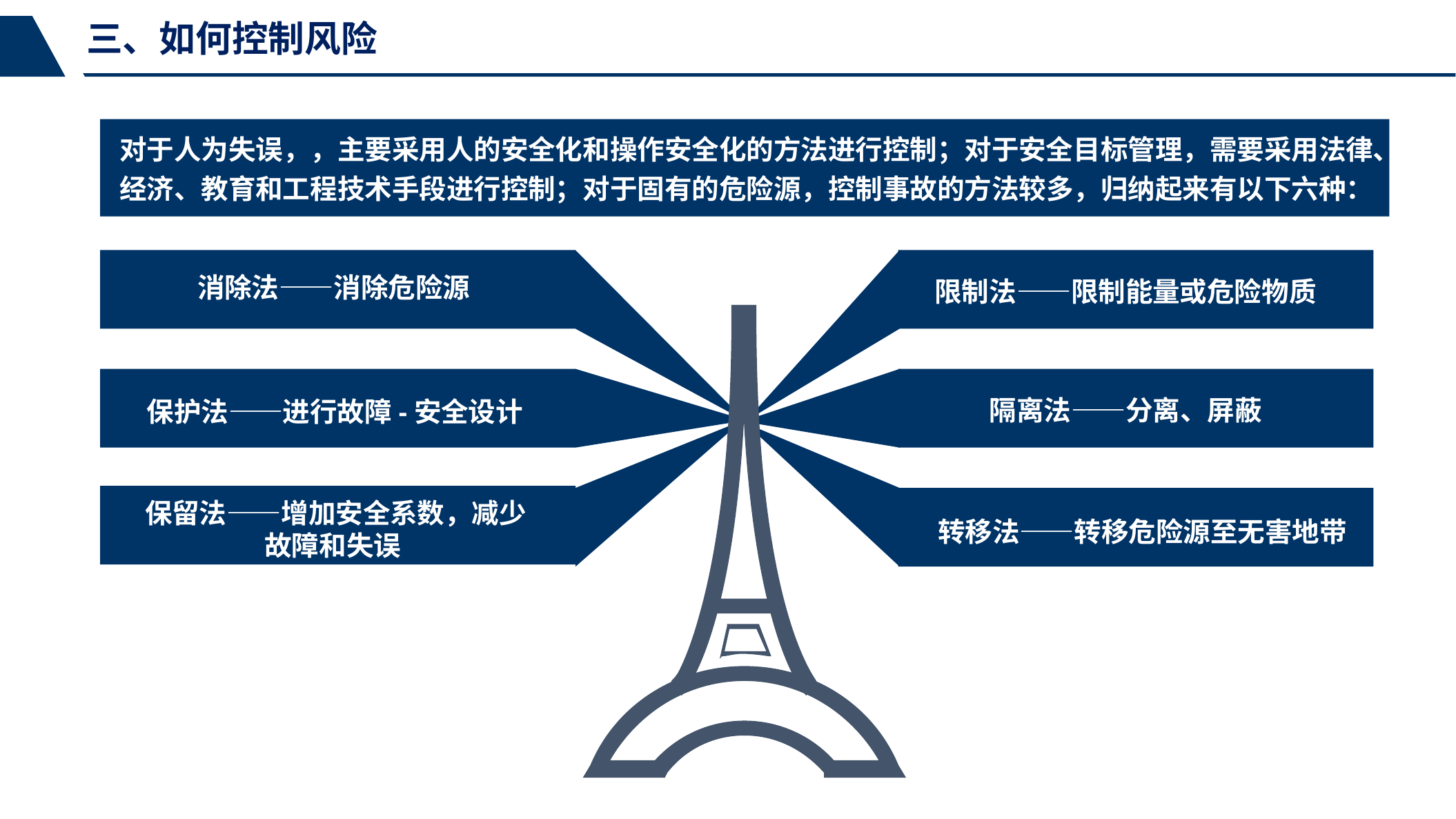

三、如何控制风险

对于人为失误，，主要采用人的安全化和操作安全化的方法进行控制；对于安全目标管理，需要采用法律、经济、教育和工程技术手段进行控制；对于固有的危险源，控制事故的方法较多，归纳起来有以下六种：

消除法——消除危险源
限制法——限制能量或危险物质

隔离法——分离、屏蔽
保护法——进行故障-安全设计

保留法——增加安全系数，减少故障和失误
转移法——转移危险源至无害地带